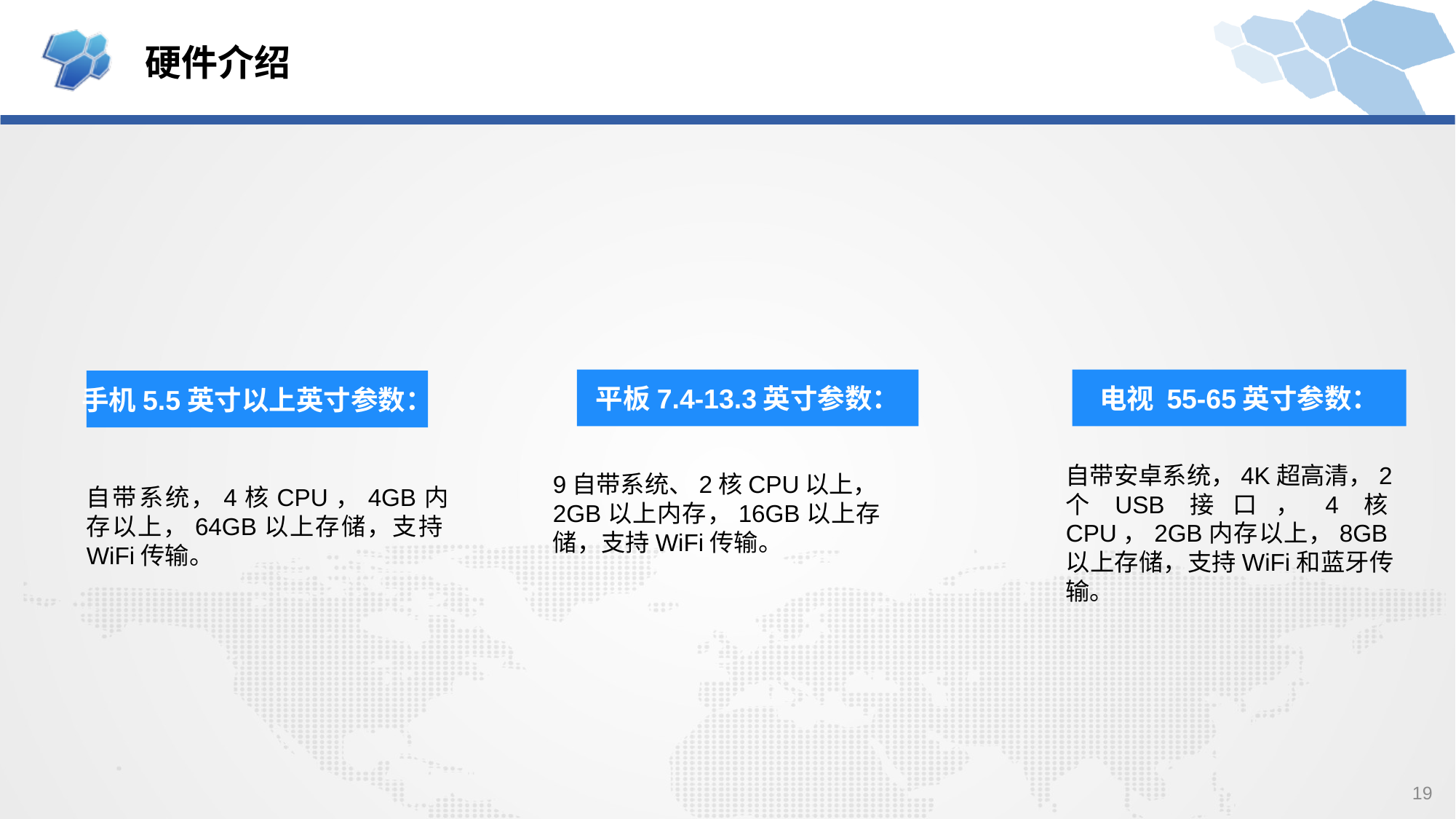

硬件介绍

平板7.4-13.3英寸参数：
电视 55-65英寸参数：
手机5.5英寸以上英寸参数：
自带安卓系统，4K超高清，2个USB接口，4核CPU，2GB内存以上，8GB以上存储，支持WiFi和蓝牙传输。
9自带系统、2核CPU以上，2GB以上内存，16GB以上存储，支持WiFi传输。
自带系统，4核CPU，4GB内存以上，64GB以上存储，支持WiFi传输。
19